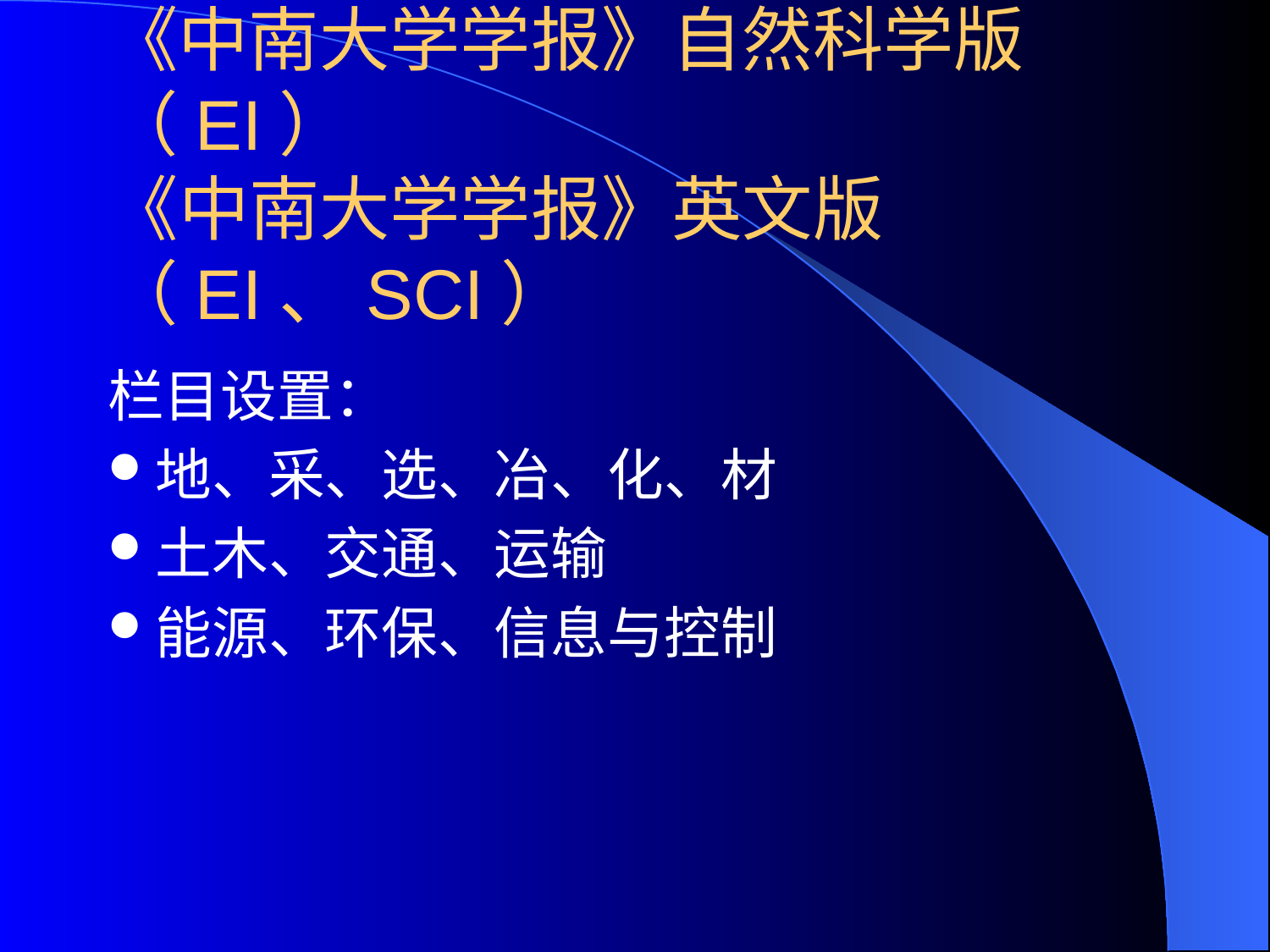

# 《中南大学学报》自然科学版（EI） 《中南大学学报》英文版（EI、SCI）

栏目设置：
地、采、选、冶、化、材
土木、交通、运输
能源、环保、信息与控制